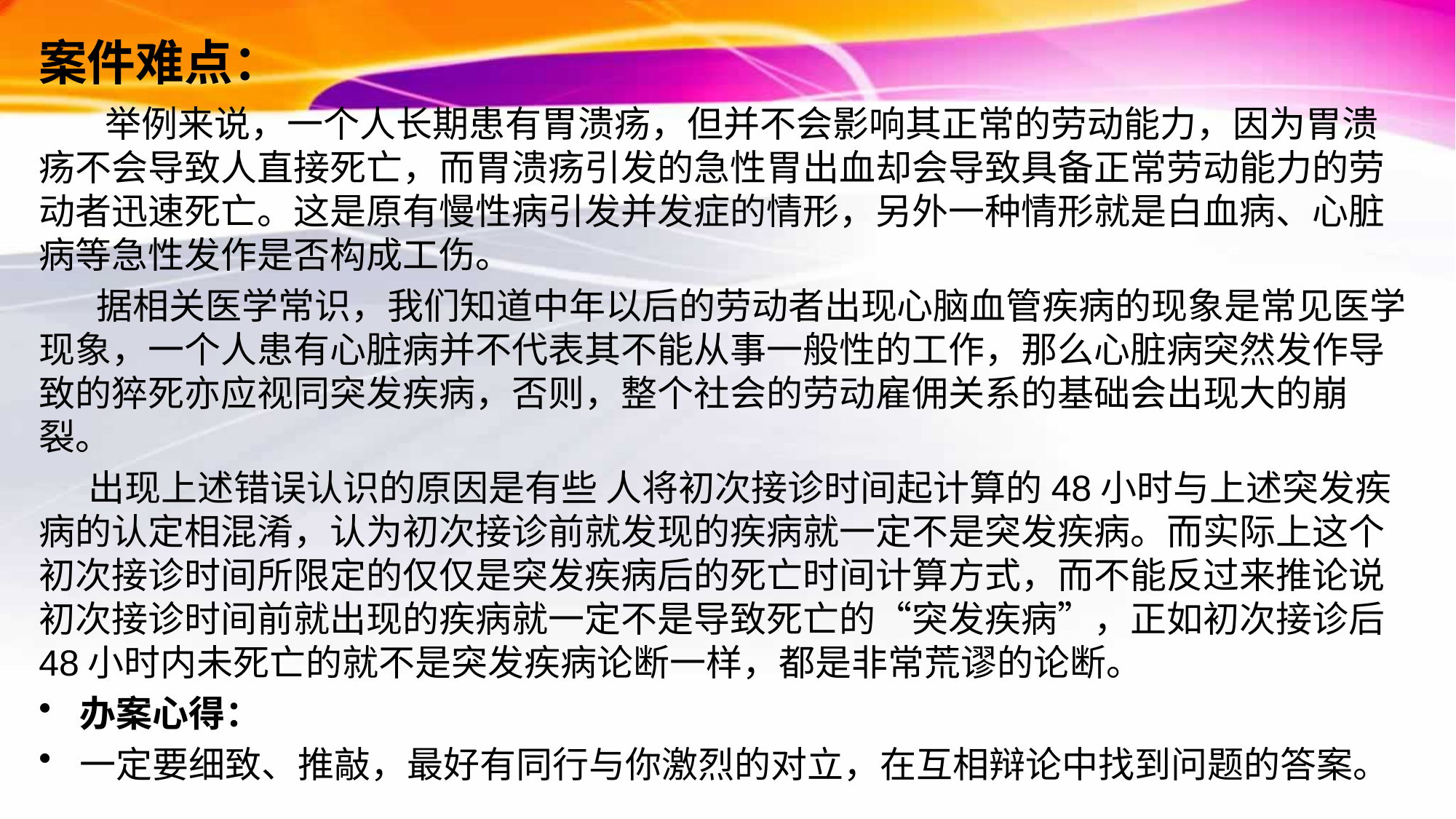

# 案件难点：
       举例来说，一个人长期患有胃溃疡，但并不会影响其正常的劳动能力，因为胃溃疡不会导致人直接死亡，而胃溃疡引发的急性胃出血却会导致具备正常劳动能力的劳动者迅速死亡。这是原有慢性病引发并发症的情形，另外一种情形就是白血病、心脏病等急性发作是否构成工伤。
      据相关医学常识，我们知道中年以后的劳动者出现心脑血管疾病的现象是常见医学现象，一个人患有心脏病并不代表其不能从事一般性的工作，那么心脏病突然发作导致的猝死亦应视同突发疾病，否则，整个社会的劳动雇佣关系的基础会出现大的崩裂。
     出现上述错误认识的原因是有些 人将初次接诊时间起计算的48小时与上述突发疾病的认定相混淆，认为初次接诊前就发现的疾病就一定不是突发疾病。而实际上这个初次接诊时间所限定的仅仅是突发疾病后的死亡时间计算方式，而不能反过来推论说初次接诊时间前就出现的疾病就一定不是导致死亡的“突发疾病”，正如初次接诊后48小时内未死亡的就不是突发疾病论断一样，都是非常荒谬的论断。
办案心得：
一定要细致、推敲，最好有同行与你激烈的对立，在互相辩论中找到问题的答案。